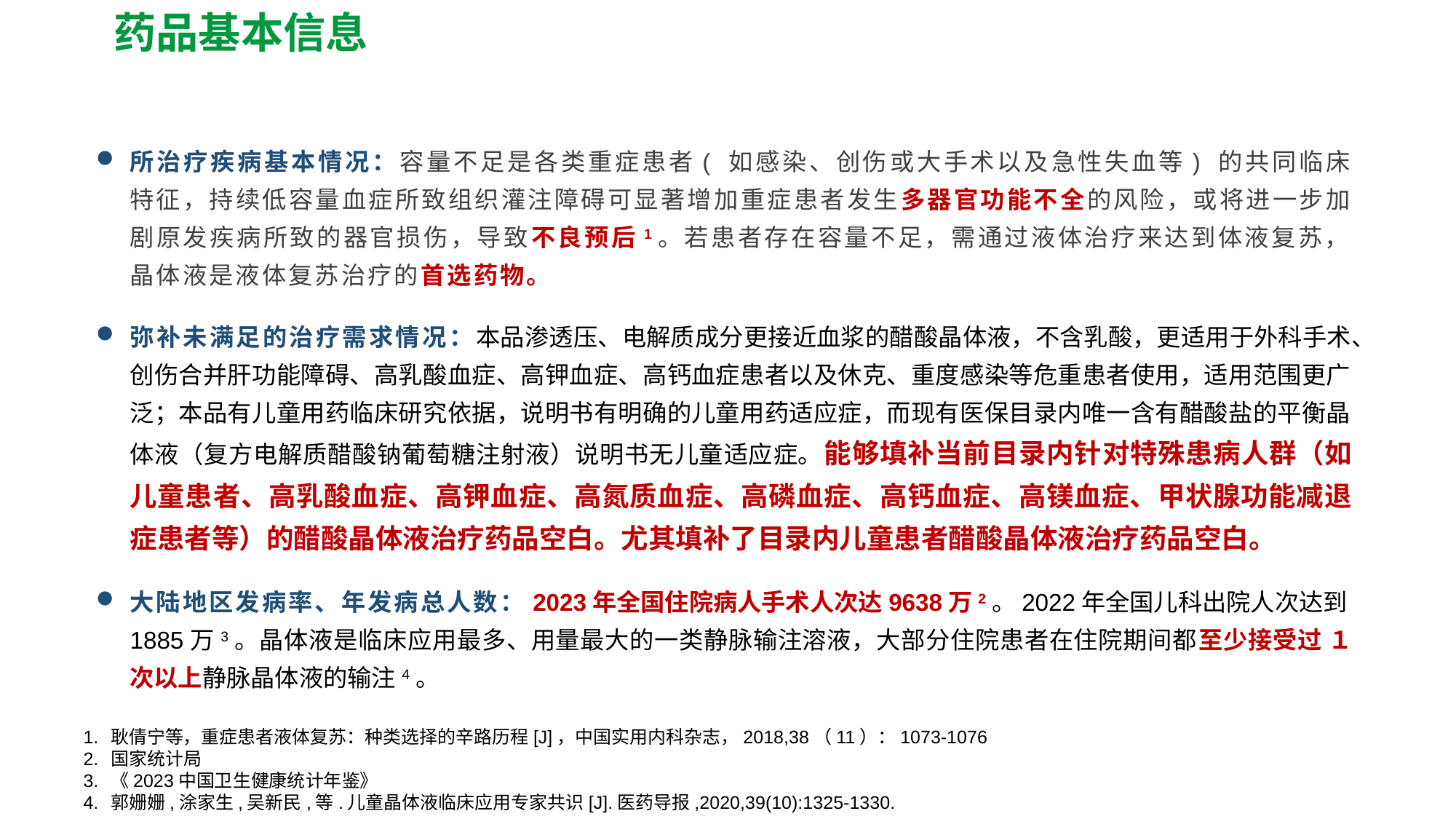

药品基本信息
所治疗疾病基本情况：容量不足是各类重症患者( 如感染、创伤或大手术以及急性失血等) 的共同临床特征，持续低容量血症所致组织灌注障碍可显著增加重症患者发生多器官功能不全的风险，或将进一步加剧原发疾病所致的器官损伤，导致不良预后1。若患者存在容量不足，需通过液体治疗来达到体液复苏，晶体液是液体复苏治疗的首选药物。
弥补未满足的治疗需求情况：本品渗透压、电解质成分更接近血浆的醋酸晶体液，不含乳酸，更适用于外科手术、创伤合并肝功能障碍、高乳酸血症、高钾血症、高钙血症患者以及休克、重度感染等危重患者使用，适用范围更广泛；本品有儿童用药临床研究依据，说明书有明确的儿童用药适应症，而现有医保目录内唯一含有醋酸盐的平衡晶体液（复方电解质醋酸钠葡萄糖注射液）说明书无儿童适应症。能够填补当前目录内针对特殊患病人群（如儿童患者、高乳酸血症、高钾血症、高氮质血症、高磷血症、高钙血症、高镁血症、甲状腺功能减退症患者等）的醋酸晶体液治疗药品空白。尤其填补了目录内儿童患者醋酸晶体液治疗药品空白。
大陆地区发病率、年发病总人数：2023年全国住院病人手术人次达9638万2。2022年全国儿科出院人次达到1885万3。晶体液是临床应用最多、用量最大的一类静脉输注溶液，大部分住院患者在住院期间都至少接受过 １ 次以上静脉晶体液的输注4。

耿倩宁等，重症患者液体复苏：种类选择的辛路历程[J]，中国实用内科杂志，2018,38（11）：1073-1076
国家统计局
《2023中国卫生健康统计年鉴》
郭姗姗,涂家生,吴新民,等.儿童晶体液临床应用专家共识[J].医药导报,2020,39(10):1325-1330.